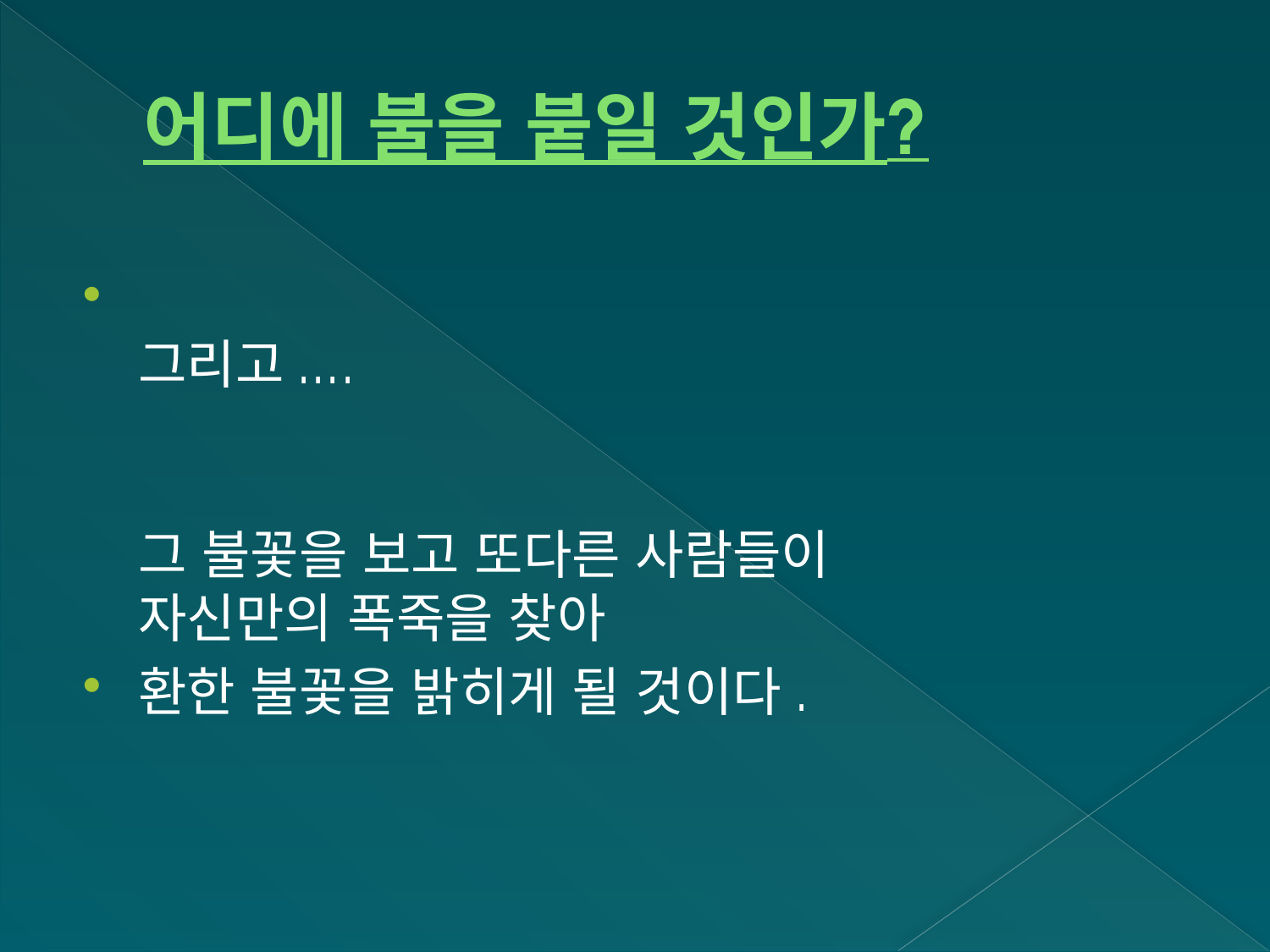

# 어디에 불을 붙일 것인가?
그리고....
그 불꽃을 보고 또다른 사람들이
자신만의 폭죽을 찾아
환한 불꽃을 밝히게 될 것이다.